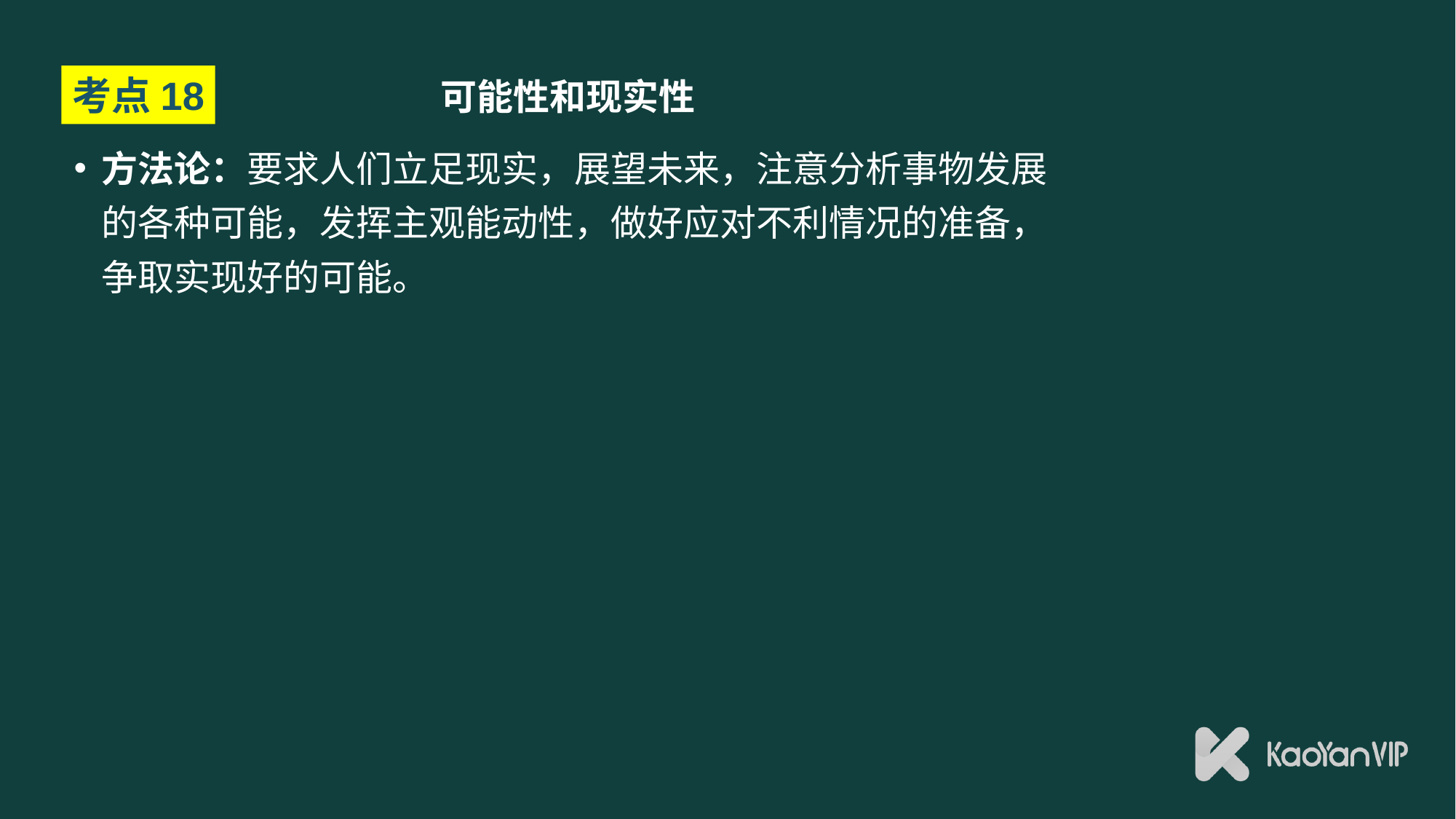

考点18
# 可能性和现实性
方法论：要求人们立足现实，展望未来，注意分析事物发展的各种可能，发挥主观能动性，做好应对不利情况的准备，争取实现好的可能。